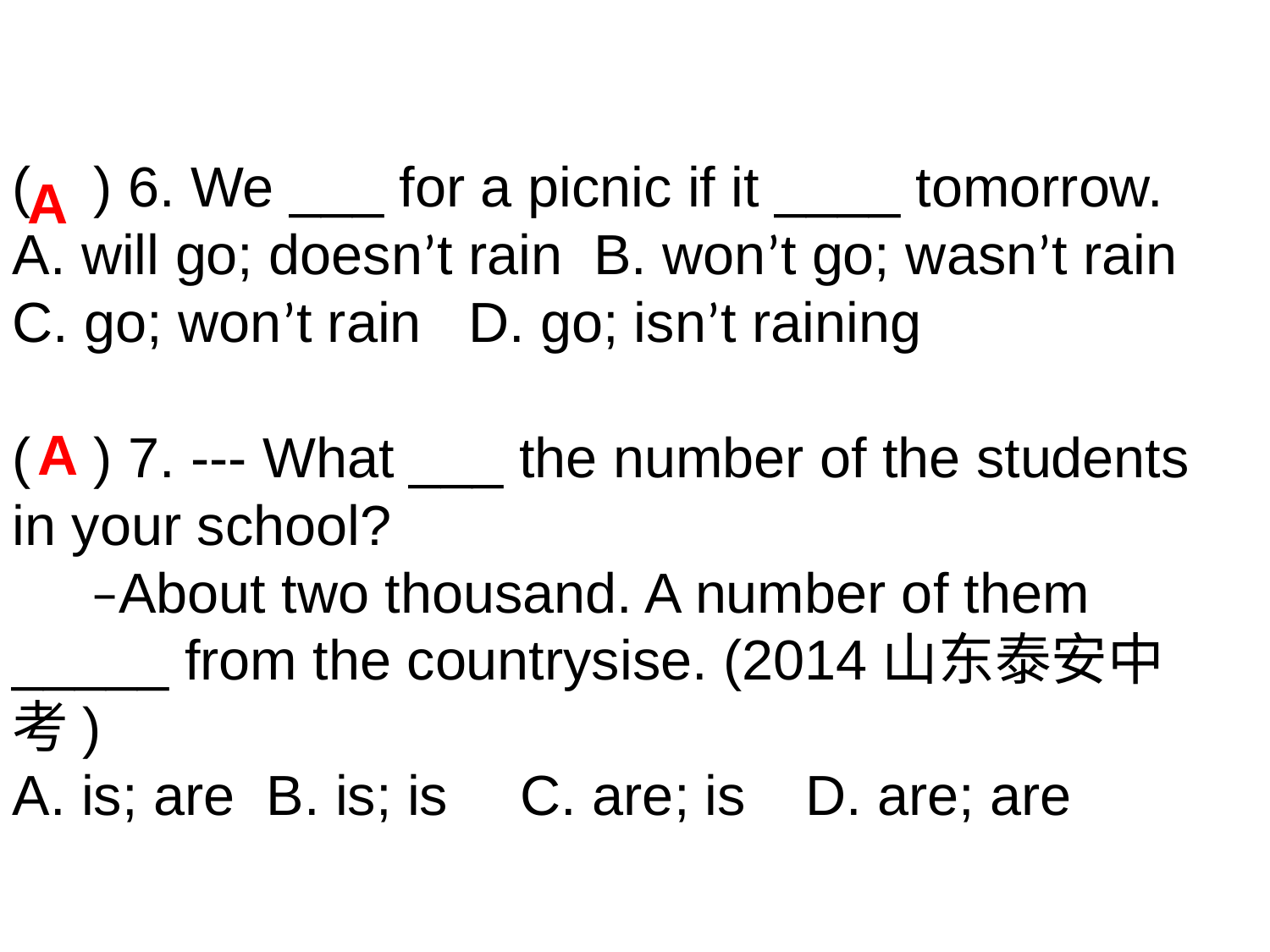

(    ) 6. We ___ for a picnic if it ____ tomorrow.
A. will go; doesn’t rain  B. won’t go; wasn’t rain  C. go; won’t rain   D. go; isn’t raining

(    ) 7. --- What ___ the number of the students in your school?
     –About two thousand. A number of them _____ from the countrysise. (2014山东泰安中考)
A. is; are	B. is; is	C. are; is	  D. are; are
A
A